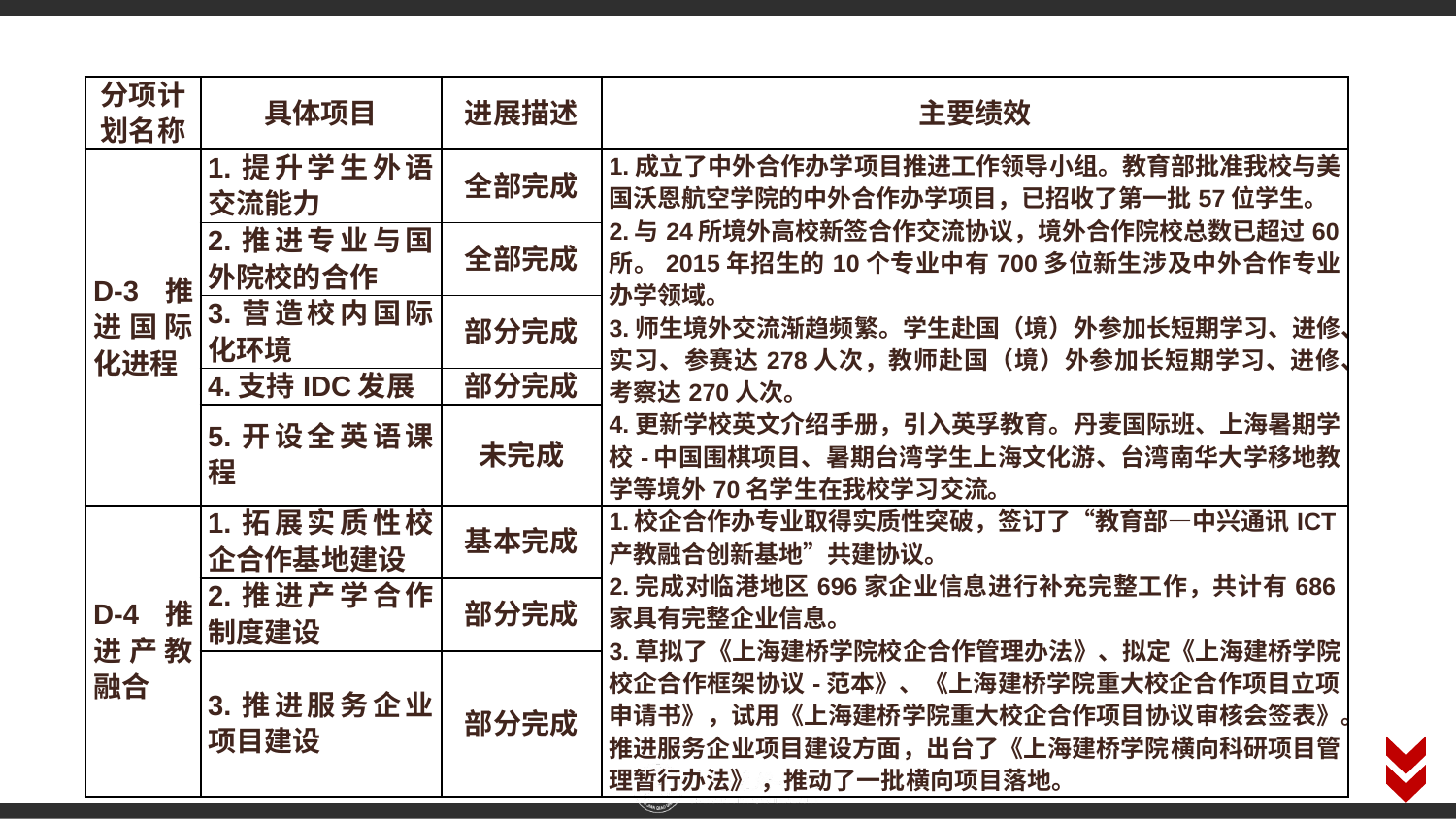

| 分项计划名称 | 具体项目 | 进展描述 | 主要绩效 |
| --- | --- | --- | --- |
| D-3推进国际化进程 | 1.提升学生外语交流能力 | 全部完成 | 1.成立了中外合作办学项目推进工作领导小组。教育部批准我校与美国沃恩航空学院的中外合作办学项目，已招收了第一批57位学生。 2.与24所境外高校新签合作交流协议，境外合作院校总数已超过60所。2015年招生的10个专业中有700多位新生涉及中外合作专业办学领域。 3.师生境外交流渐趋频繁。学生赴国（境）外参加长短期学习、进修、实习、参赛达278人次，教师赴国（境）外参加长短期学习、进修、考察达270人次。 4.更新学校英文介绍手册，引入英孚教育。丹麦国际班、上海暑期学校-中国围棋项目、暑期台湾学生上海文化游、台湾南华大学移地教学等境外70名学生在我校学习交流。 |
|  | 2.推进专业与国外院校的合作 | 全部完成 |  |
|  | 3.营造校内国际化环境 | 部分完成 |  |
|  | 4.支持IDC发展 | 部分完成 |  |
|  | 5.开设全英语课程 | 未完成 |  |
| D-4推进产教融合 | 1.拓展实质性校企合作基地建设 | 基本完成 | 1.校企合作办专业取得实质性突破，签订了“教育部—中兴通讯ICT产教融合创新基地”共建协议。 2.完成对临港地区696家企业信息进行补充完整工作，共计有686家具有完整企业信息。 3.草拟了《上海建桥学院校企合作管理办法》、拟定《上海建桥学院校企合作框架协议-范本》、《上海建桥学院重大校企合作项目立项申请书》，试用《上海建桥学院重大校企合作项目协议审核会签表》。推进服务企业项目建设方面，出台了《上海建桥学院横向科研项目管理暂行办法》 ，推动了一批横向项目落地。 |
|  | 2.推进产学合作制度建设 | 部分完成 |  |
|  | 3.推进服务企业项目建设 | 部分完成 |  |